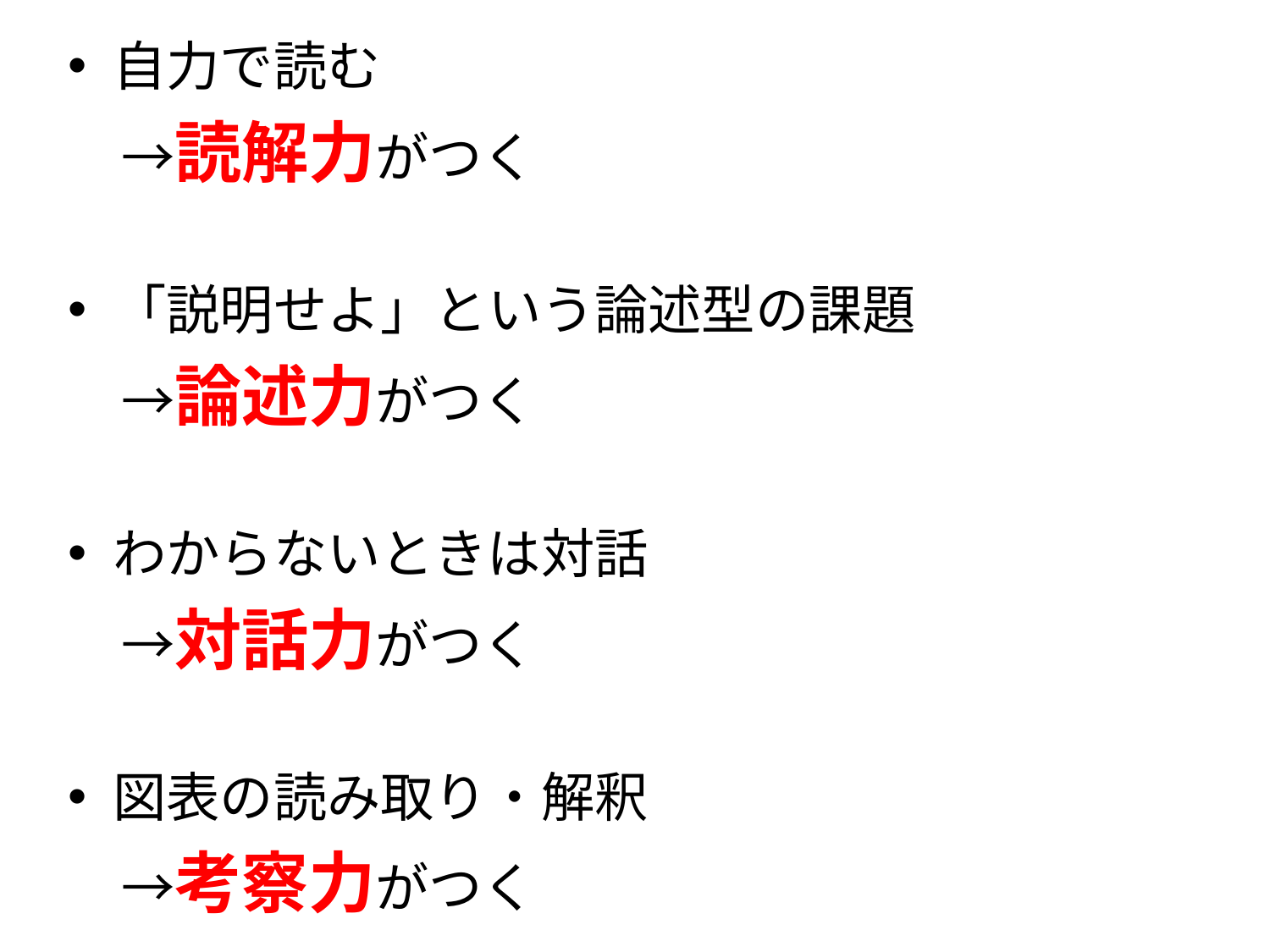

自力で読む
　→読解力がつく

「説明せよ」という論述型の課題
　→論述力がつく

わからないときは対話
　→対話力がつく

図表の読み取り・解釈
　→考察力がつく